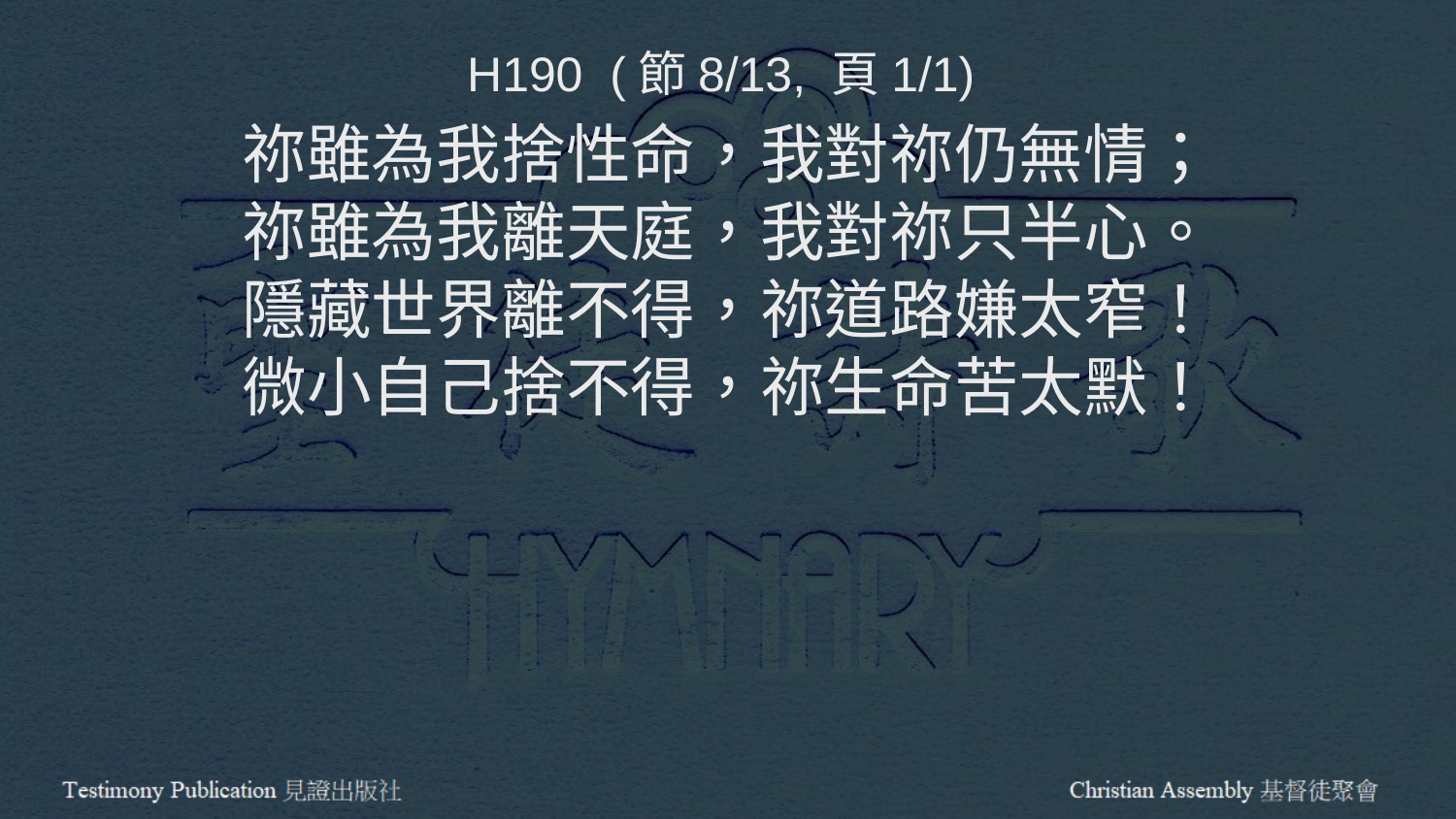

H190  (節8/13, 頁1/1)
祢雖為我捨性命，我對祢仍無情；
祢雖為我離天庭，我對祢只半心。
隱藏世界離不得，祢道路嫌太窄！
微小自己捨不得，祢生命苦太默！